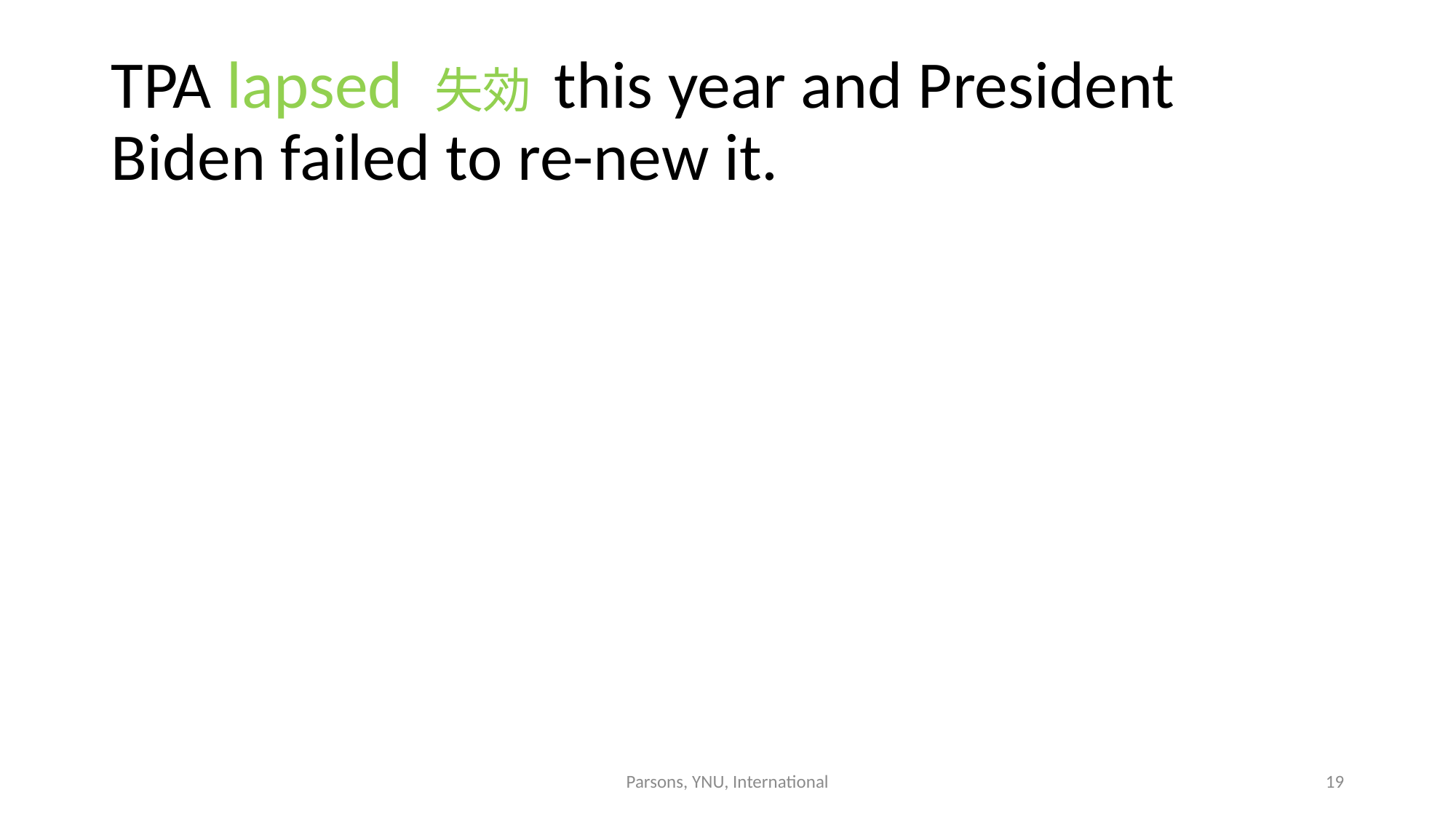

# TPA lapsed 失効 this year and President Biden failed to re-new it.

Parsons, YNU, International
19